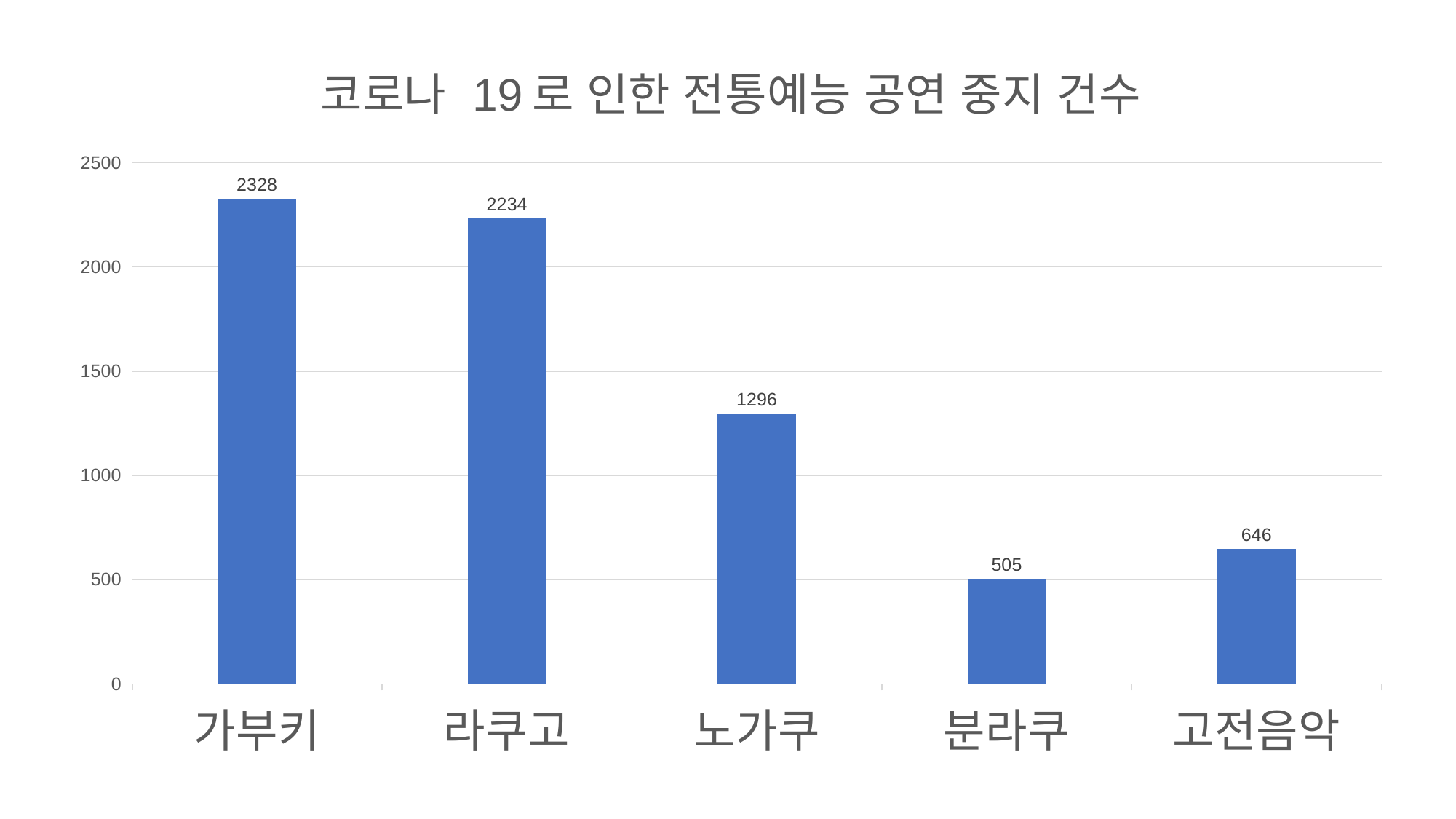

### Chart: 코로나 19로 인한 전통예능 공연 중지 건수

| Category | 계열 1 |
|---|---|
| 가부키 | 2328.0 |
| 라쿠고 | 2234.0 |
| 노가쿠 | 1296.0 |
| 분라쿠 | 505.0 |
| 고전음악 | 646.0 |